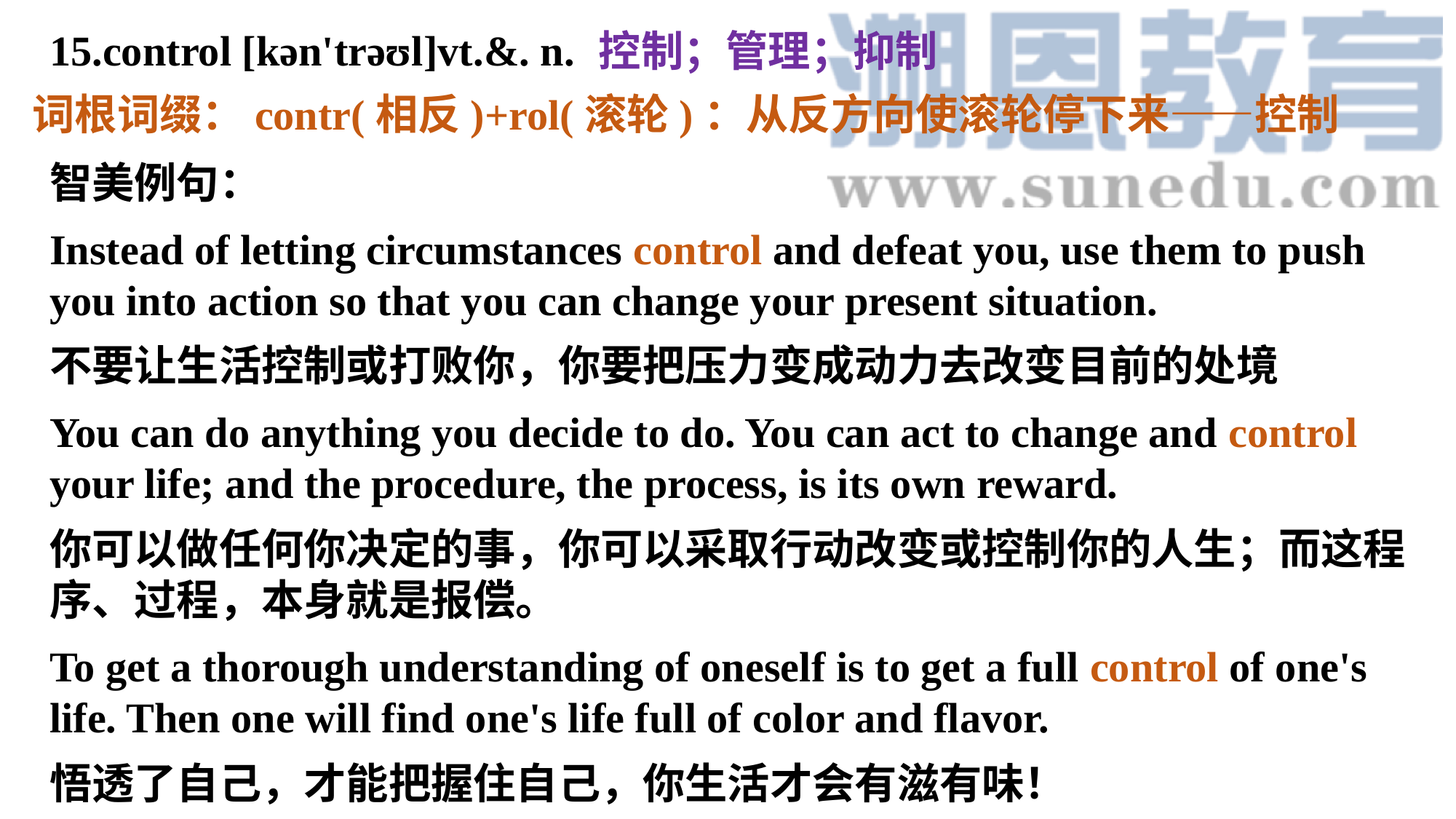

控制；管理；抑制
15.control [kən'trəʊl]vt.&. n.

智美例句：
Instead of letting circumstances control and defeat you, use them to push you into action so that you can change your present situation.
不要让生活控制或打败你，你要把压力变成动力去改变目前的处境
You can do anything you decide to do. You can act to change and control your life; and the procedure, the process, is its own reward.
你可以做任何你决定的事，你可以采取行动改变或控制你的人生；而这程序、过程，本身就是报偿。
To get a thorough understanding of oneself is to get a full control of one's  life. Then one will find one's life full of color and flavor.
悟透了自己，才能把握住自己，你生活才会有滋有味！

词根词缀：contr(相反)+rol(滚轮)：从反方向使滚轮停下来——控制